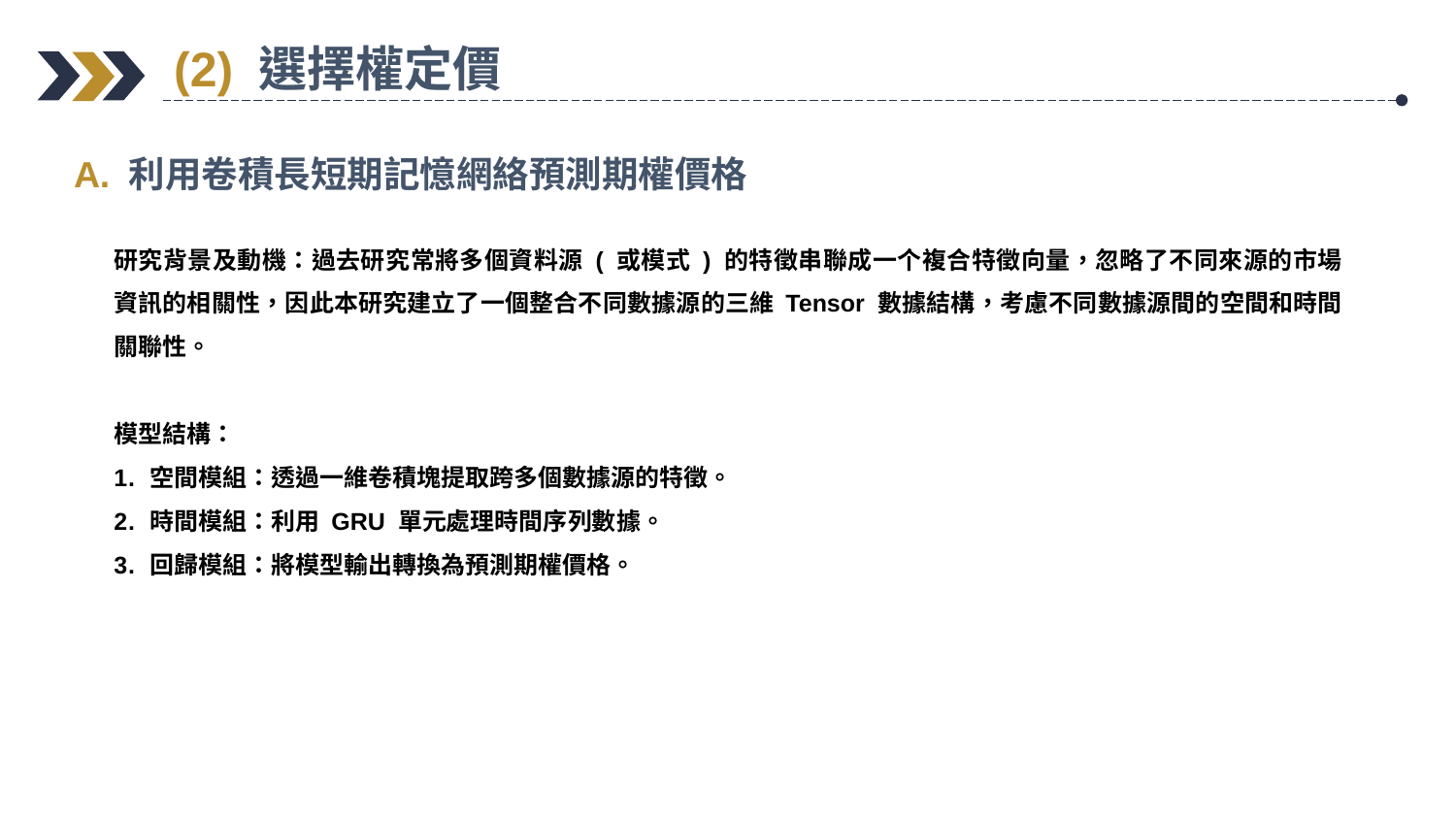

(2) 選擇權定價

A. 利用卷積長短期記憶網絡預測期權價格
研究背景及動機：過去研究常將多個資料源 ( 或模式 ) 的特徵串聯成一个複合特徵向量，忽略了不同來源的市場資訊的相關性，因此本研究建立了一個整合不同數據源的三維 Tensor 數據結構，考慮不同數據源間的空間和時間關聯性。

模型結構：
空間模組：透過一維卷積塊提取跨多個數據源的特徵。
時間模組：利用 GRU 單元處理時間序列數據。
回歸模組：將模型輸出轉換為預測期權價格。